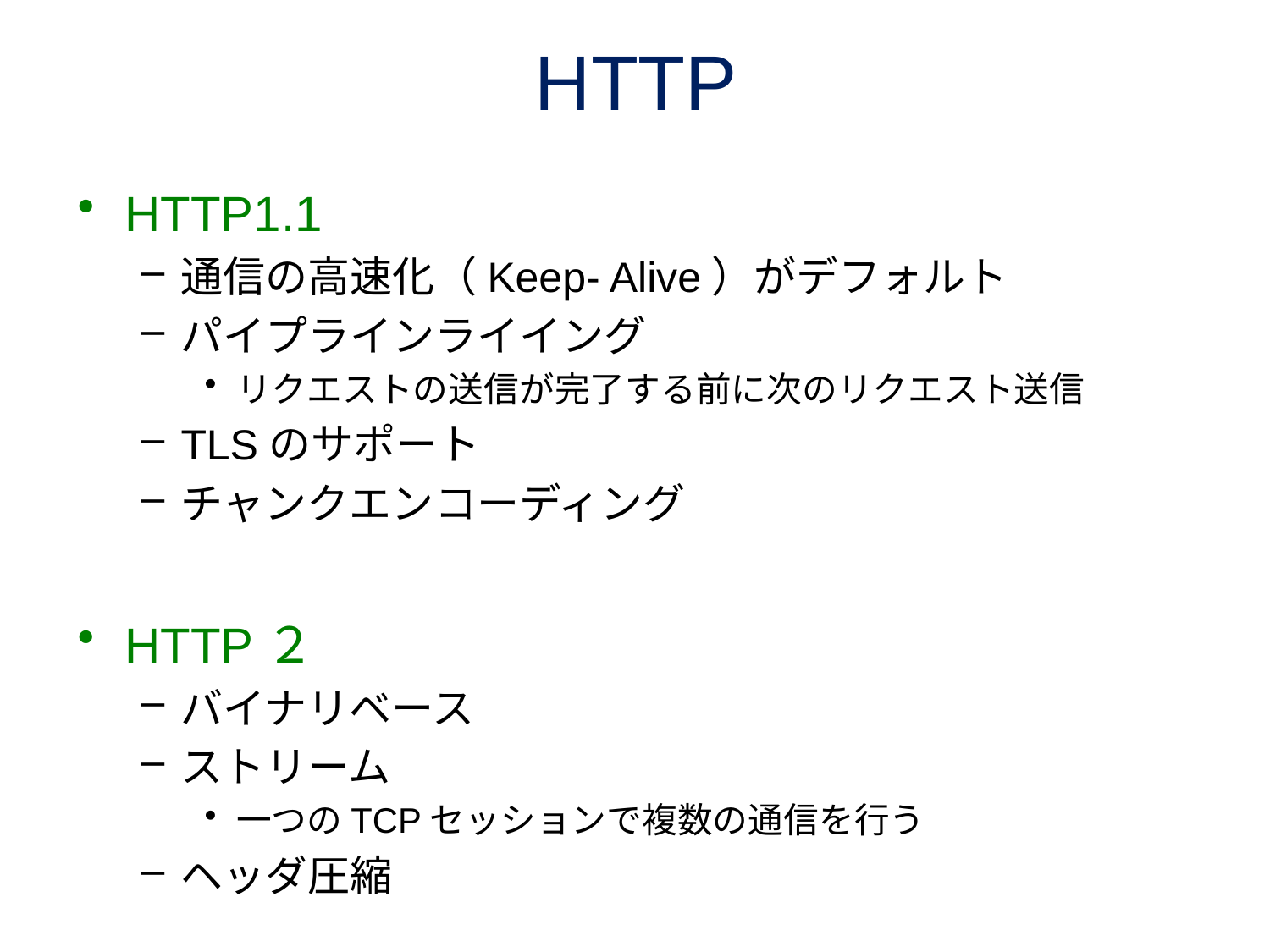

# HTTP
HTTP1.1
通信の高速化（Keep- Alive）がデフォルト
パイプラインライイング
リクエストの送信が完了する前に次のリクエスト送信
TLSのサポート
チャンクエンコーディング

HTTP２
バイナリベース
ストリーム
一つのTCPセッションで複数の通信を行う
ヘッダ圧縮